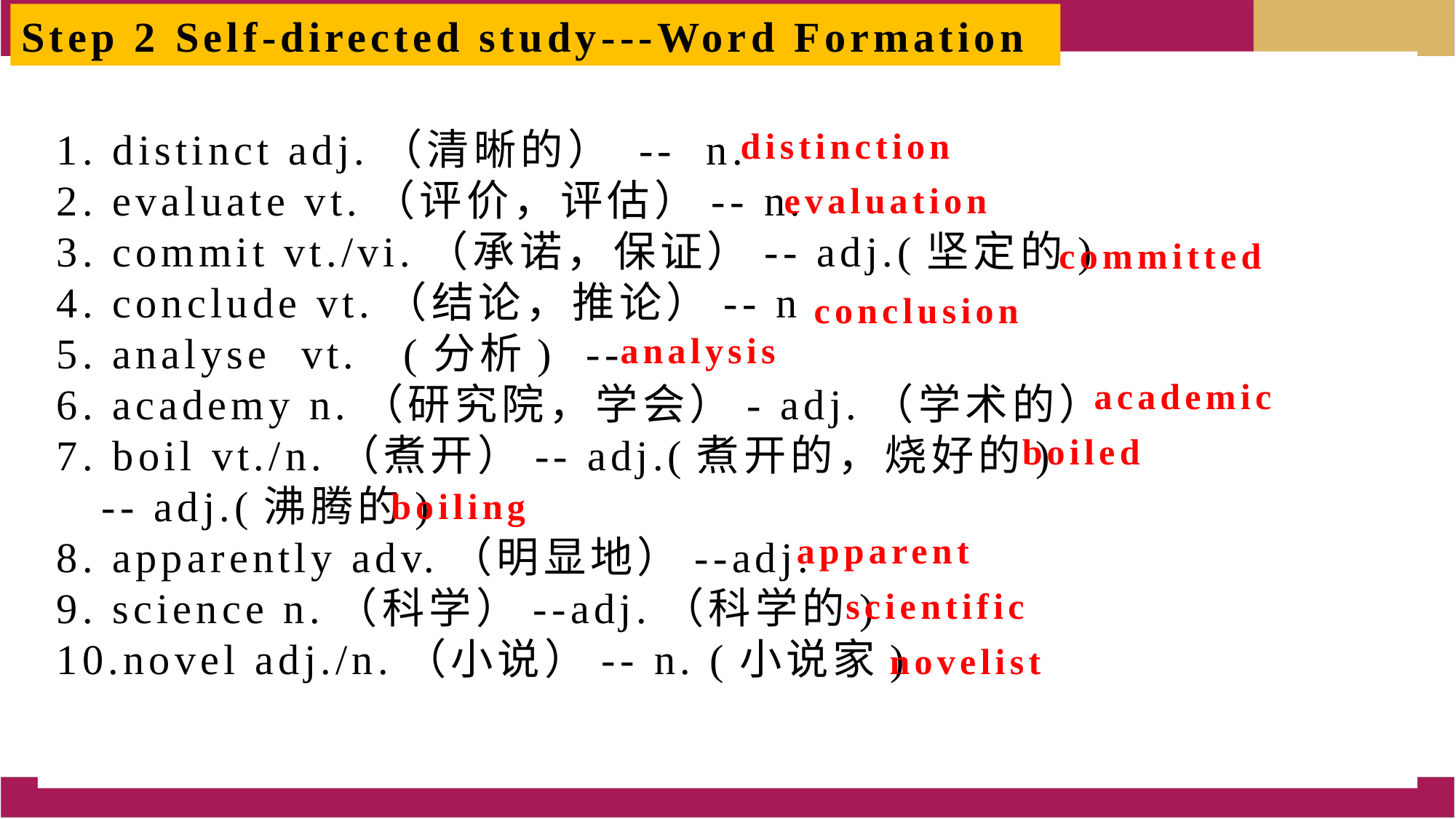

Step 2 Self-directed study---Word Formation

1. distinct adj.（清晰的） --  n.
2. evaluate vt.（评价，评估）-- n.
3. commit vt./vi.（承诺，保证）-- adj.(坚定的)
4. conclude vt.（结论，推论）-- n
5. analyse  vt.   (分析)  --
6. academy n.（研究院，学会）- adj.（学术的）
7. boil vt./n.（煮开）-- adj.(煮开的，烧好的)                           -- adj.(沸腾的)
8. apparently adv.（明显地）--adj.
9. science n.（科学）--adj.（科学的)
10.novel adj./n.（小说）-- n. (小说家)

distinction
evaluation

committed

Add your  text here
Add your  text here
conclusion
                          Lorem ipsum dolor sit amet, please add your text here, lorem ipsum dolor sit amet, please add your text here , lorem ipsum dolor sit amet, please add your text here , lorem ipsum dolor sit amet, please add your text here , lorem ipsum dolor sit amet, please add your text here , lorem ipsum dolor sit amet, please add your text here , lorem ipsum dolor sit amet, please add your text here
                          Lorem ipsum dolor sit amet, please add your text here, lorem ipsum dolor sit amet, please add your text here , lorem ipsum dolor sit amet, please add your text here , lorem ipsum dolor sit amet, please add your text here , lorem ipsum dolor sit amet, please add your text here , lorem ipsum dolor sit amet, please add your text here , lorem ipsum dolor sit amet, please add your text here
analysis
academic
boiled
boiling
apparent
scientific
novelist